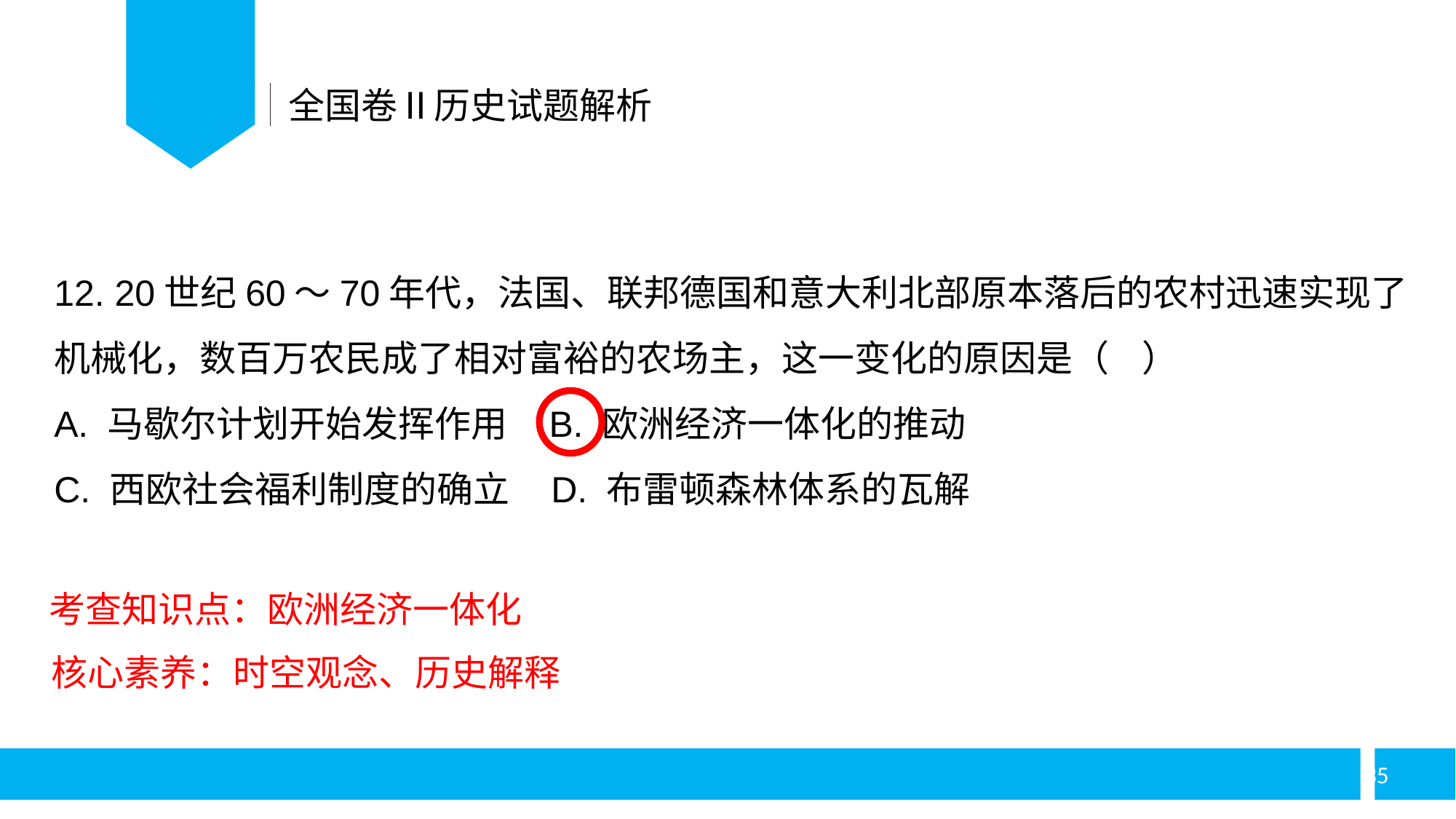

全国卷Ⅱ历史试题解析
12. 20世纪60～70年代，法国、联邦德国和意大利北部原本落后的农村迅速实现了机械化，数百万农民成了相对富裕的农场主，这一变化的原因是（    ）
A. 马歇尔计划开始发挥作用    B. 欧洲经济一体化的推动
C. 西欧社会福利制度的确立    D. 布雷顿森林体系的瓦解

考查知识点：欧洲经济一体化
核心素养：时空观念、历史解释